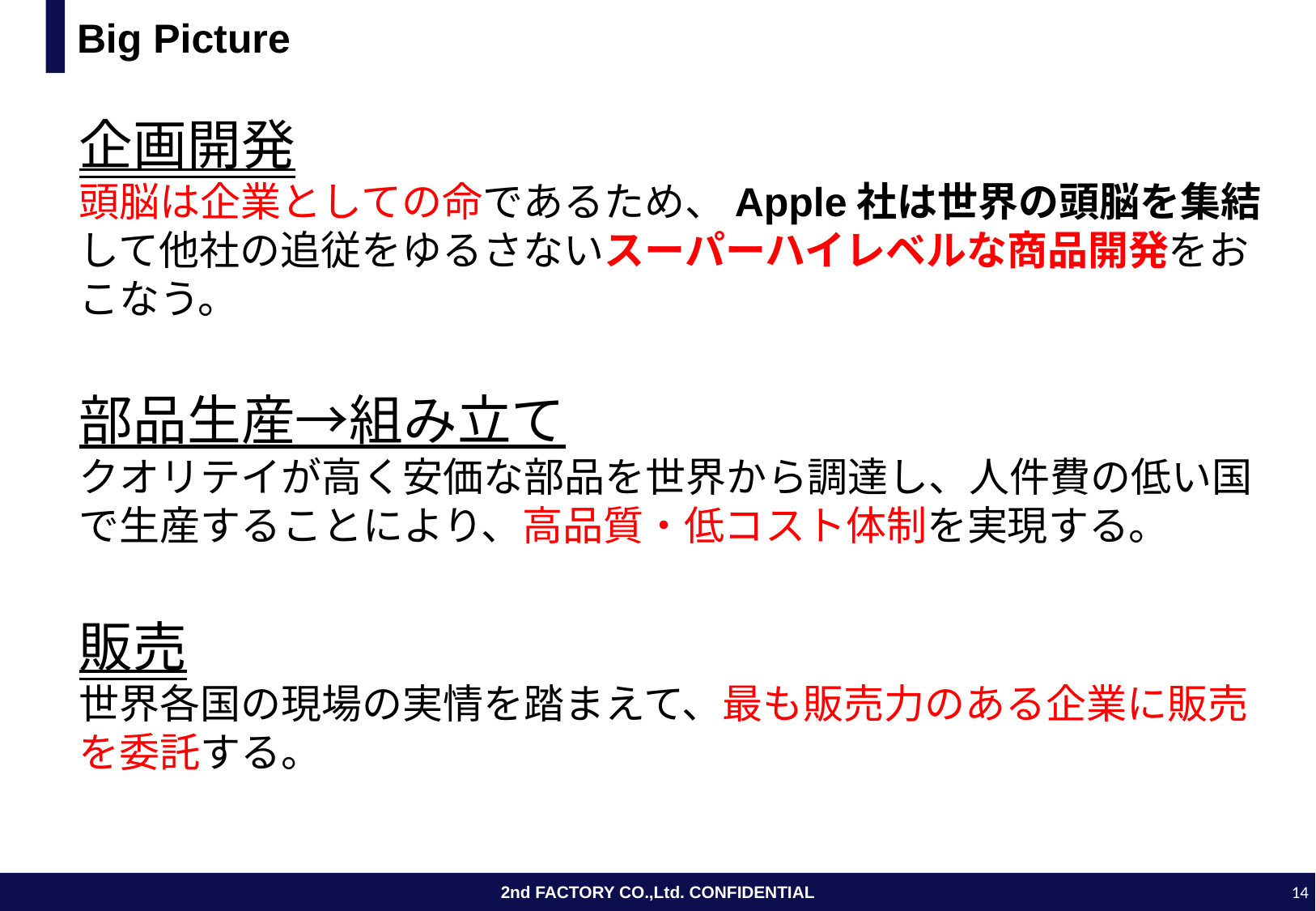

# Big Picture
企画開発
頭脳は企業としての命であるため、Apple社は世界の頭脳を集結して他社の追従をゆるさないスーパーハイレベルな商品開発をおこなう。

部品生産→組み立て
クオリテイが高く安価な部品を世界から調達し、人件費の低い国で生産することにより、高品質・低コスト体制を実現する。

販売
世界各国の現場の実情を踏まえて、最も販売力のある企業に販売を委託する。